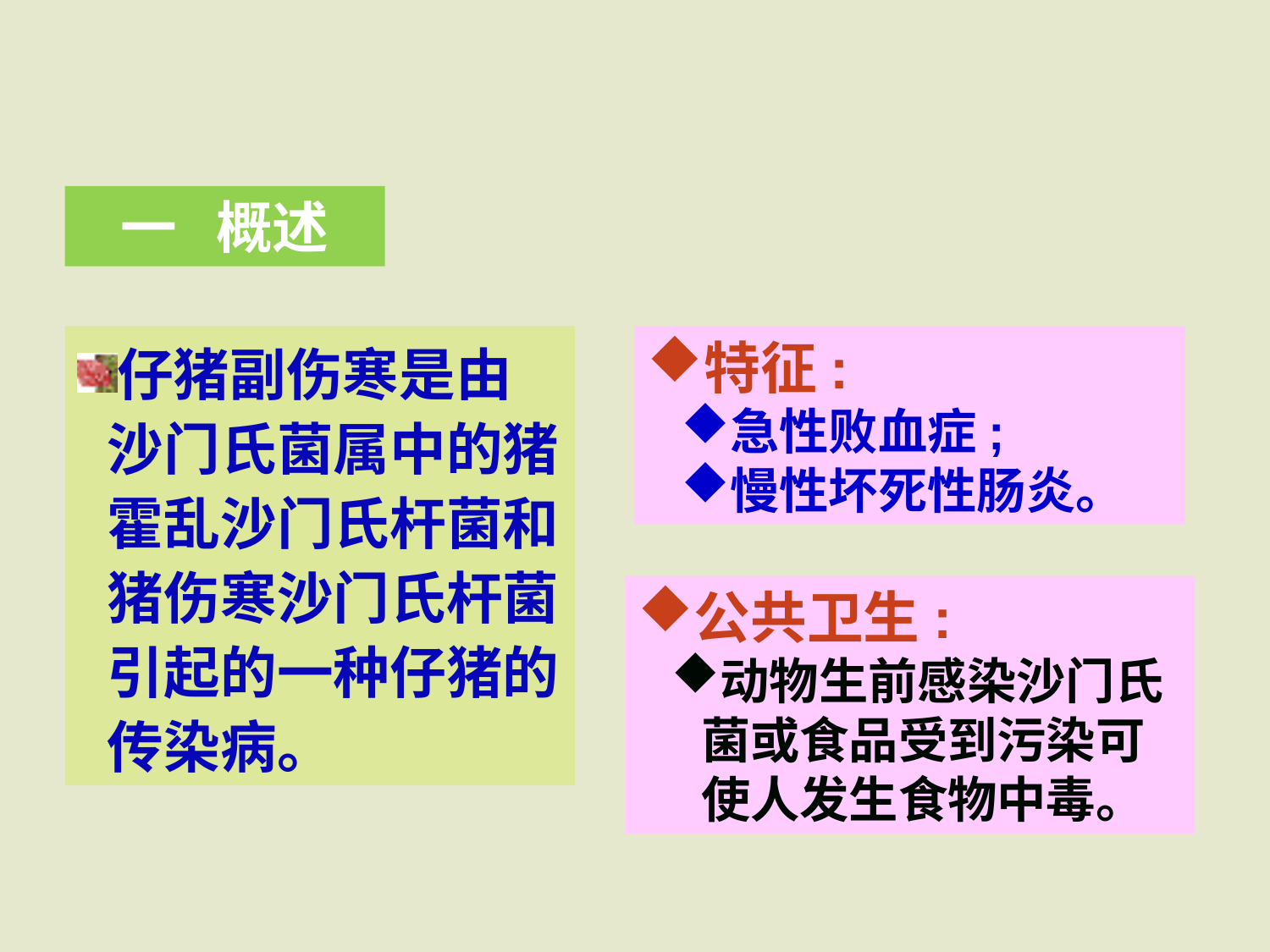

一   概述
仔猪副伤寒是由沙门氏菌属中的猪霍乱沙门氏杆菌和猪伤寒沙门氏杆菌引起的一种仔猪的传染病。
特征:
急性败血症;
慢性坏死性肠炎。
公共卫生:
动物生前感染沙门氏菌或食品受到污染可使人发生食物中毒。